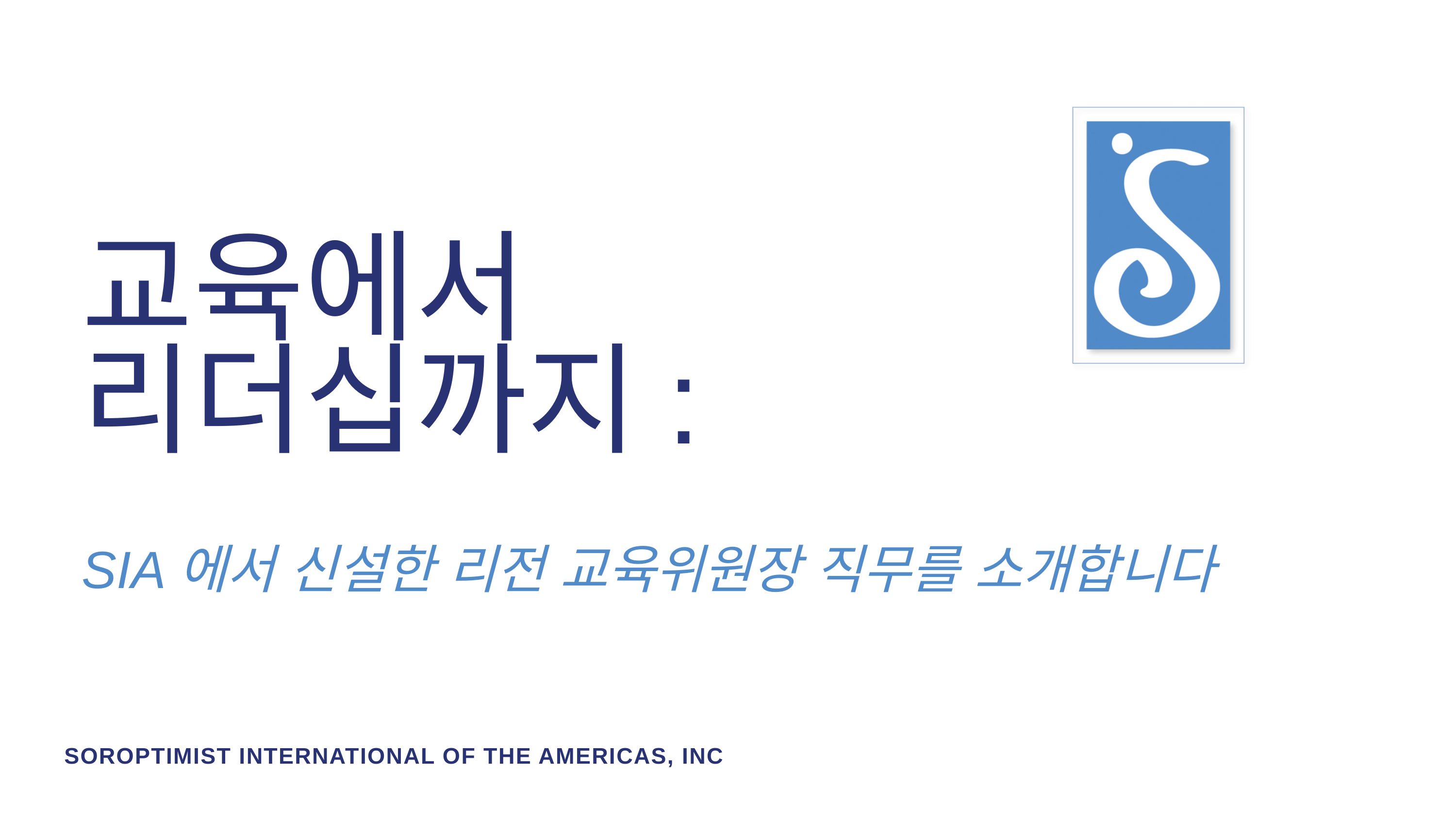

교육에서 리더십까지:

SIA에서 신설한 리전 교육위원장 직무를 소개합니다
SOROPTIMIST INTERNATIONAL OF THE AMERICAS, INC